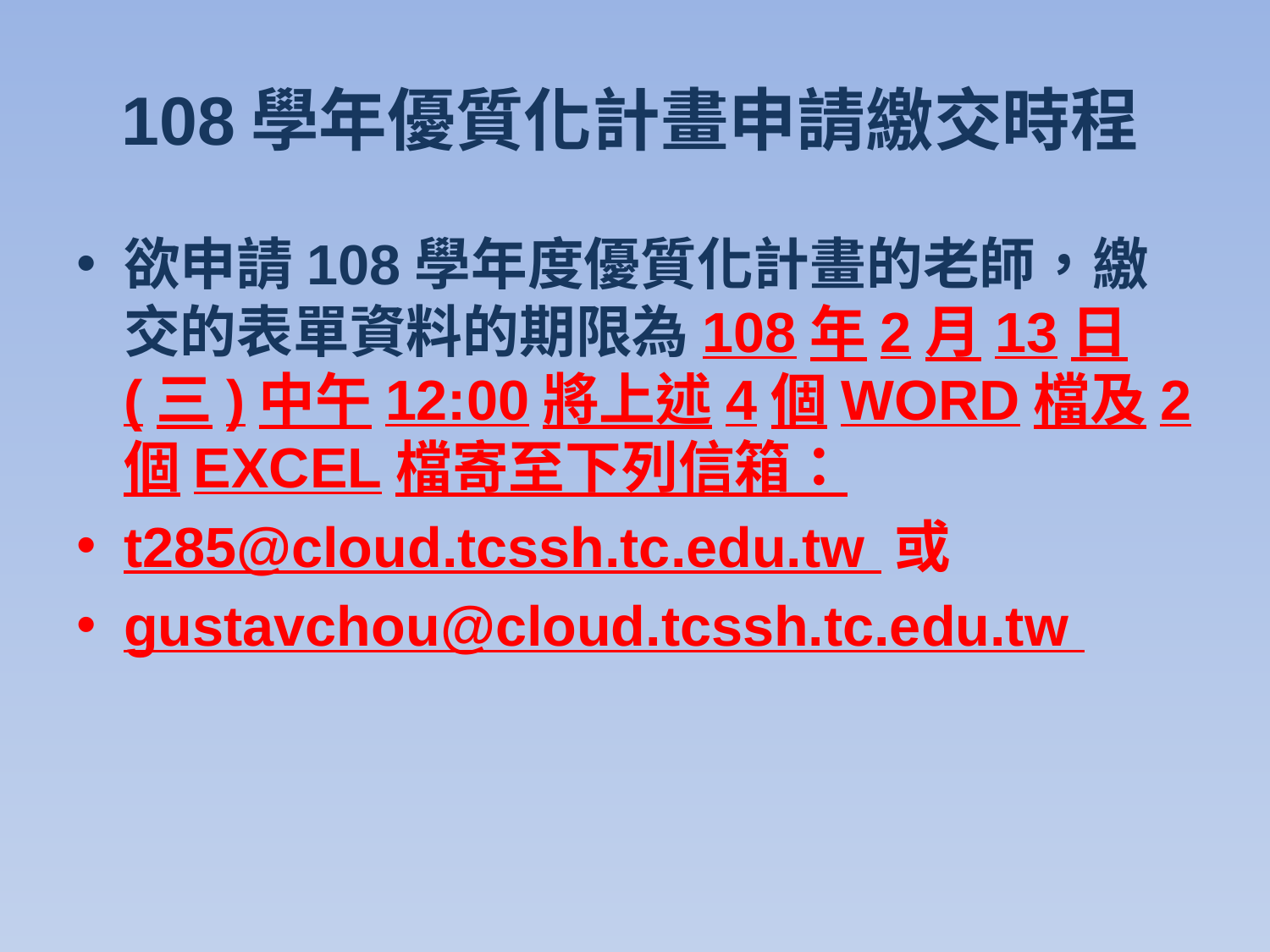

# 108學年優質化計畫申請繳交時程
欲申請108學年度優質化計畫的老師，繳交的表單資料的期限為108年2月13日(三)中午12:00將上述4個WORD檔及2個EXCEL檔寄至下列信箱：
t285@cloud.tcssh.tc.edu.tw 或
gustavchou@cloud.tcssh.tc.edu.tw